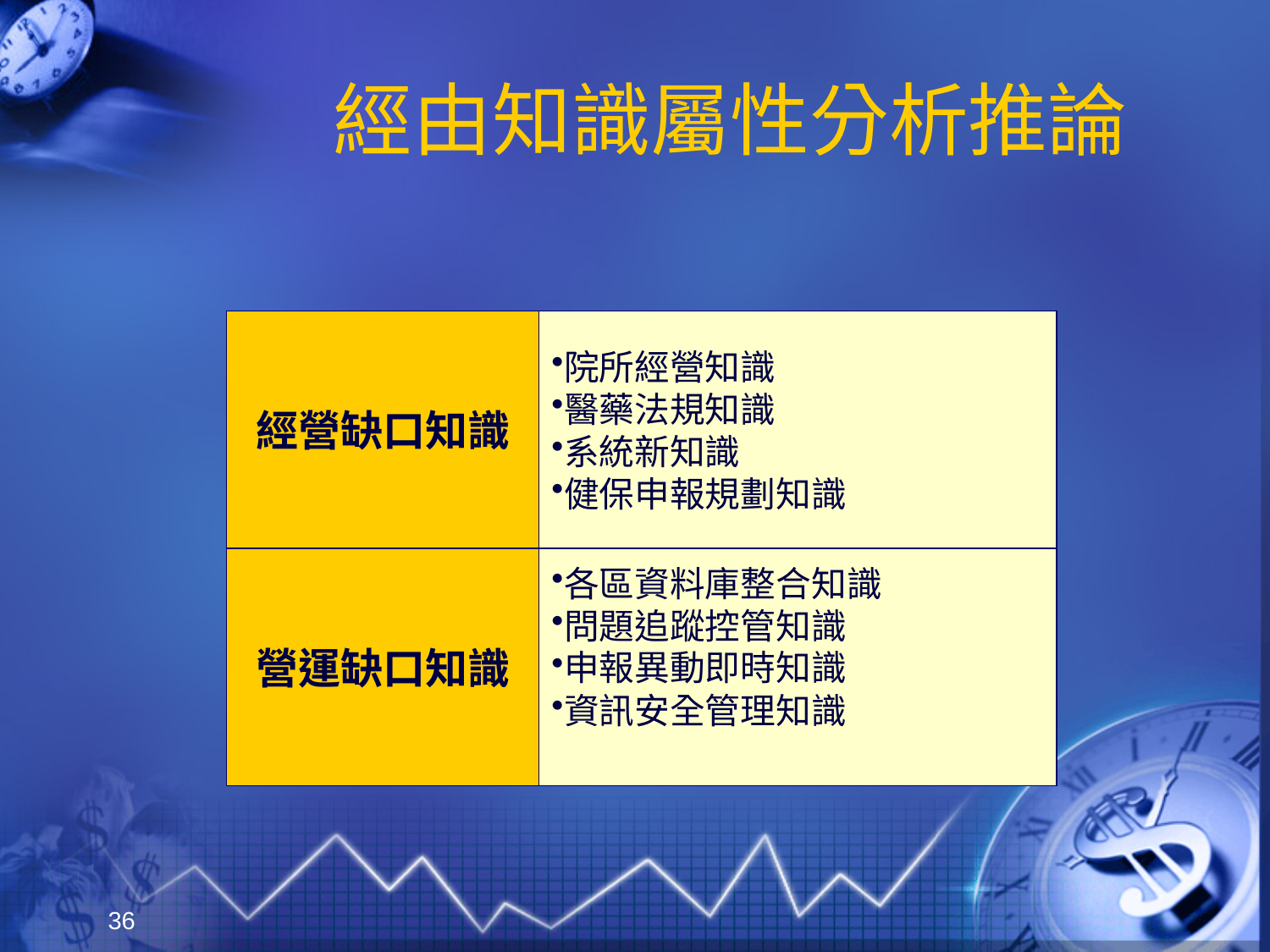

經由知識屬性分析推論
經營缺口知識
院所經營知識
醫藥法規知識
系統新知識
健保申報規劃知識
營運缺口知識
各區資料庫整合知識
問題追蹤控管知識
申報異動即時知識
資訊安全管理知識

36